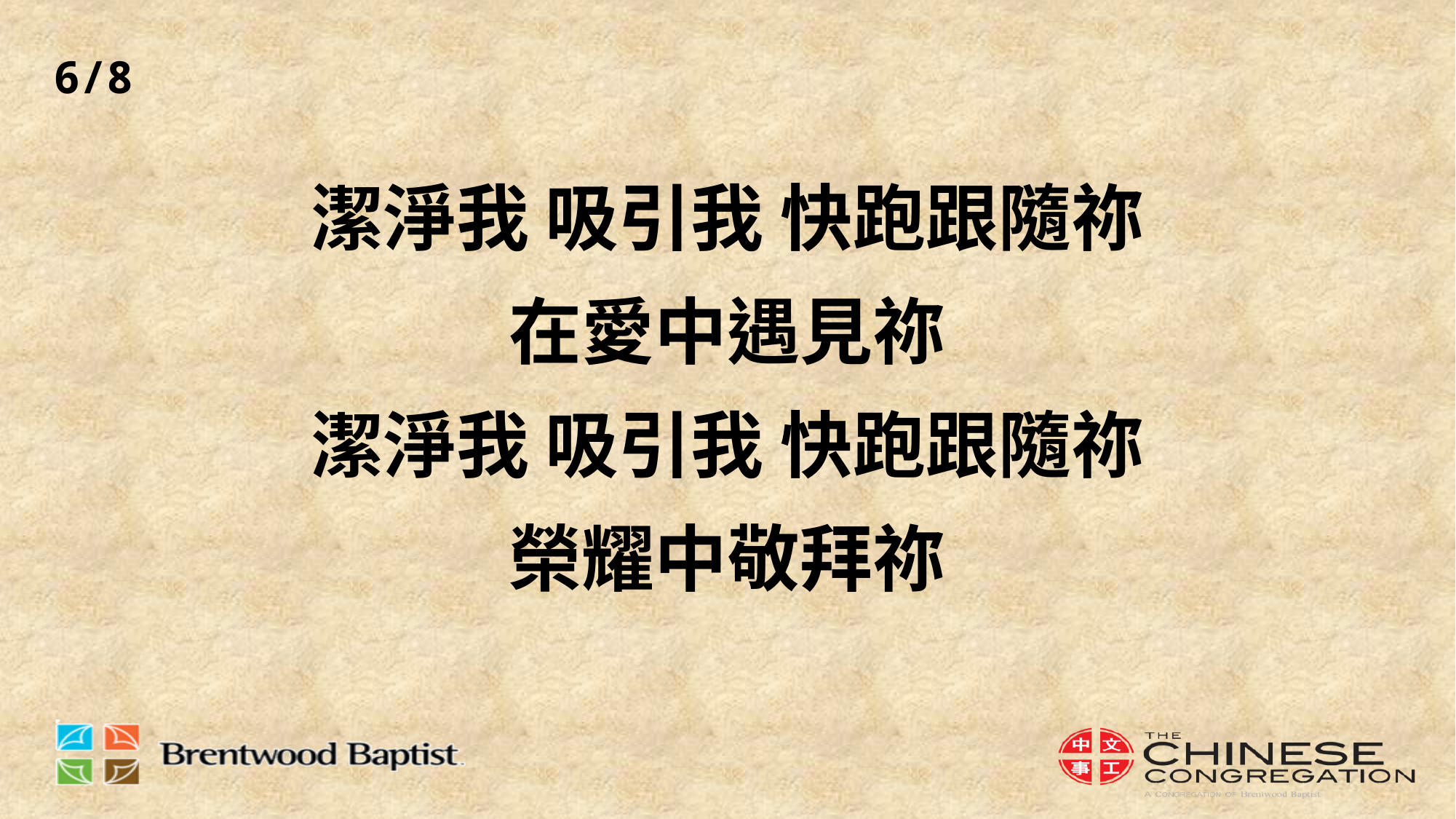

6/8
# 潔淨我 吸引我 快跑跟隨祢 在愛中遇見祢 潔淨我 吸引我 快跑跟隨祢 榮耀中敬拜祢